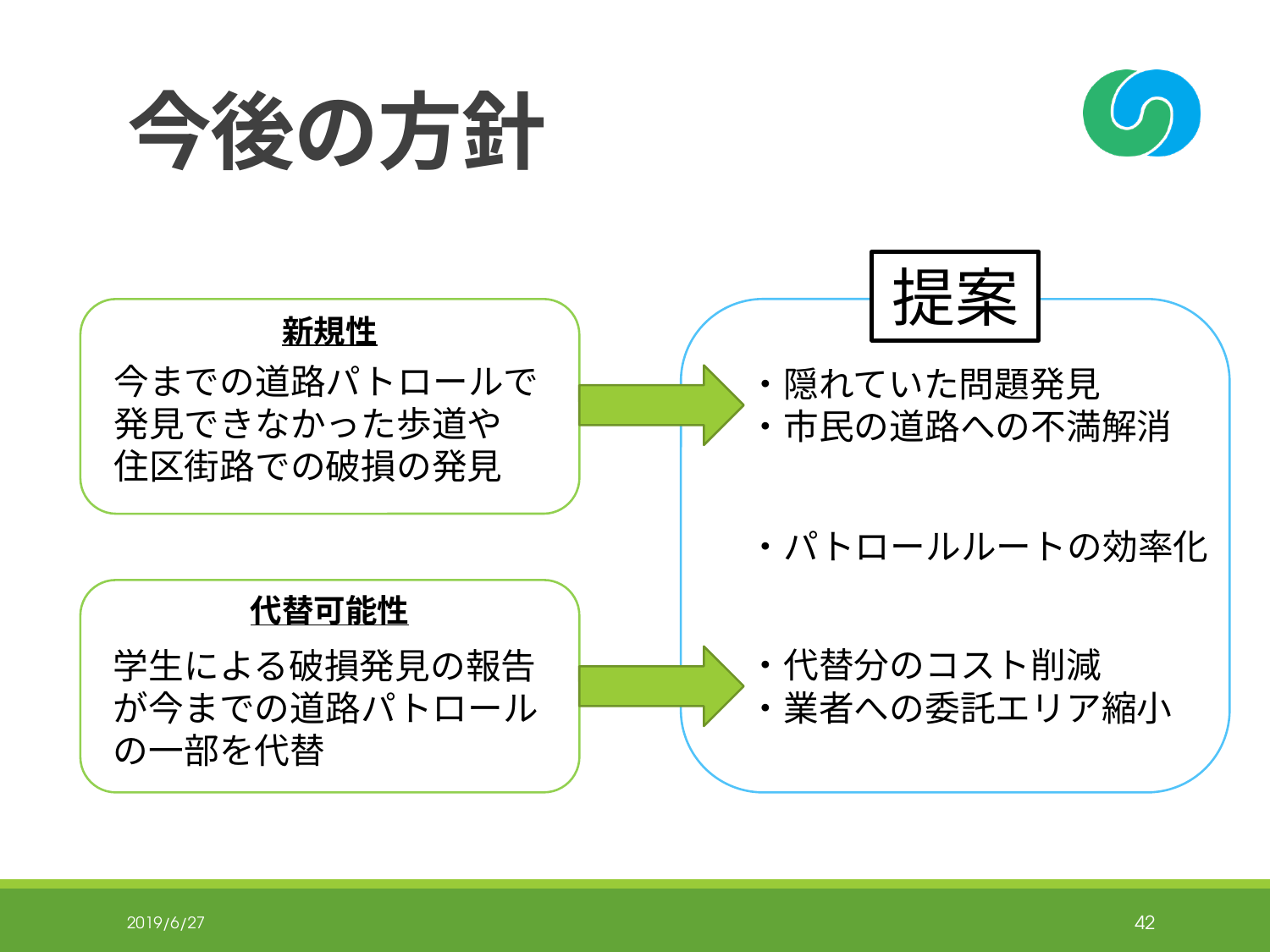

# 今後の方針
提案

新規性

今までの道路パトロールで
発見できなかった歩道や
住区街路での破損の発見
・隠れていた問題発見
・市民の道路への不満解消

・パトロールルートの効率化
代替可能性

学生による破損発見の報告が今までの道路パトロールの一部を代替
・代替分のコスト削減
・業者への委託エリア縮小

2019/6/27
42